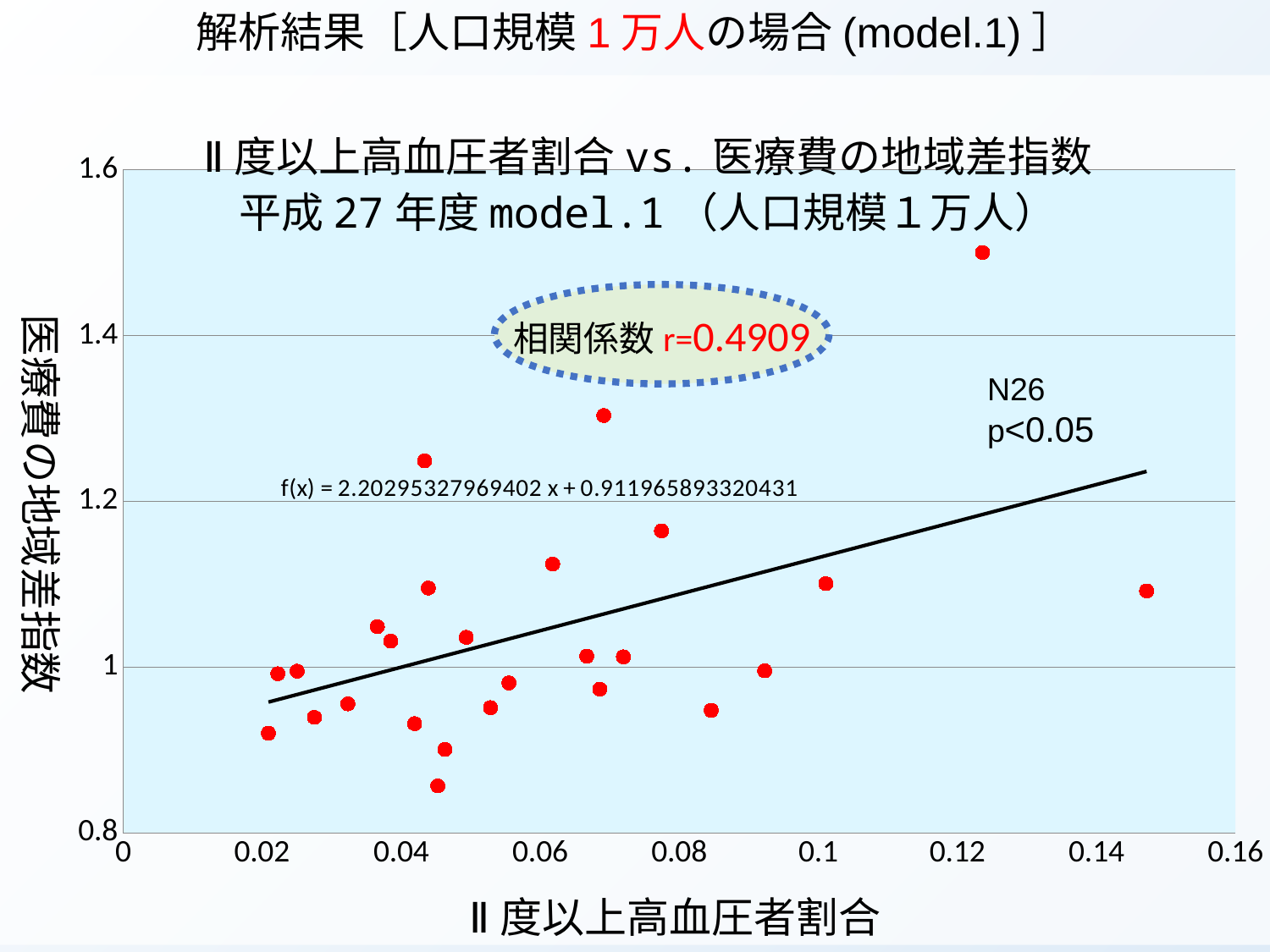

解析結果［人口規模1万人の場合(model.1)］

### Chart: Ⅱ度以上高血圧者割合vs.医療費の地域差指数
平成27年度model.1（人口規模１万人）

| Category |  |
|---|---|
相関係数r=0.4909
N26
p<0.05